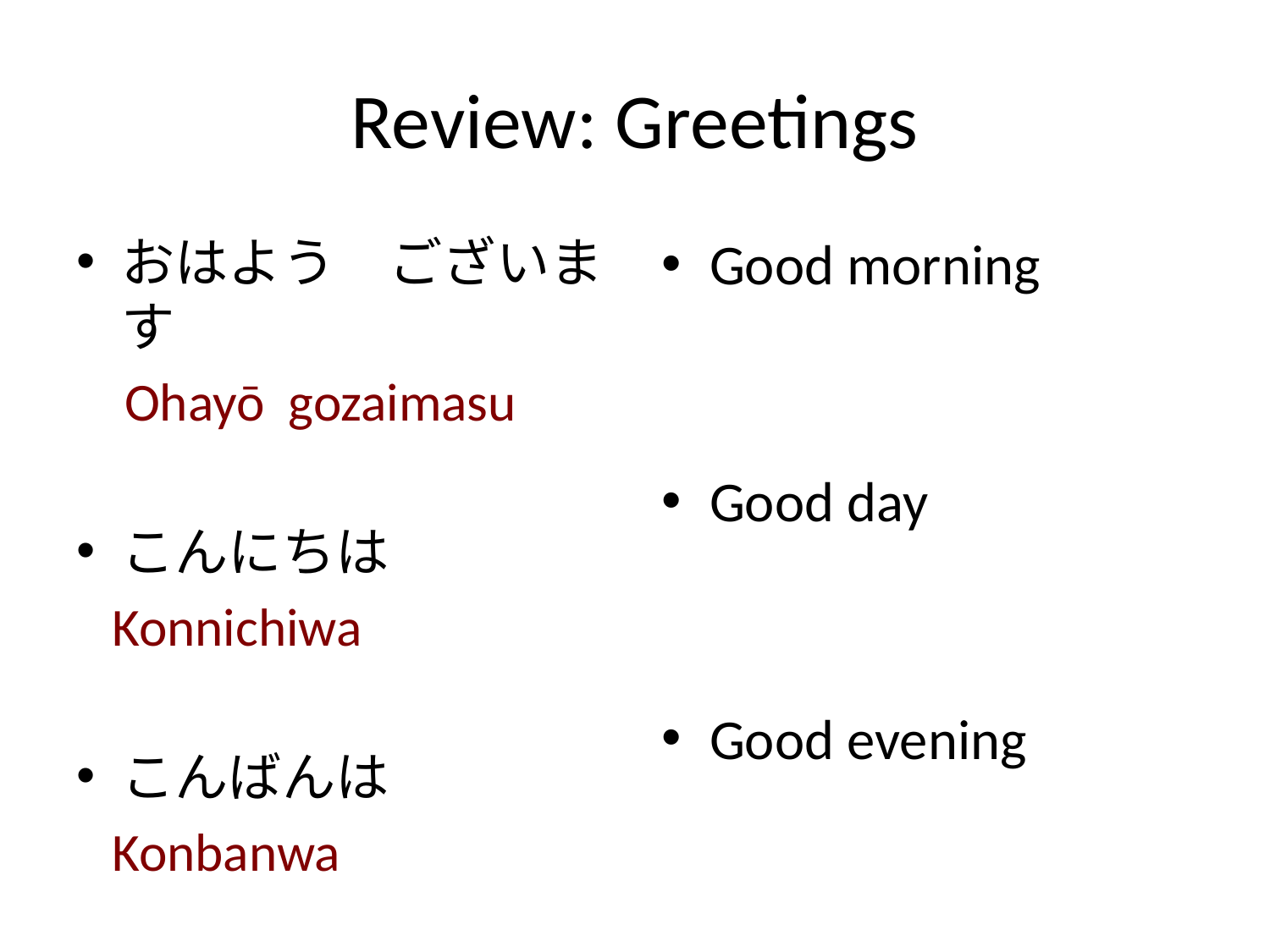

# Review: Greetings
おはよう　ございます
    Ohayō  gozaimasu

こんにちは
   Konnichiwa

こんばんは
   Konbanwa
Good morning

Good day

Good evening